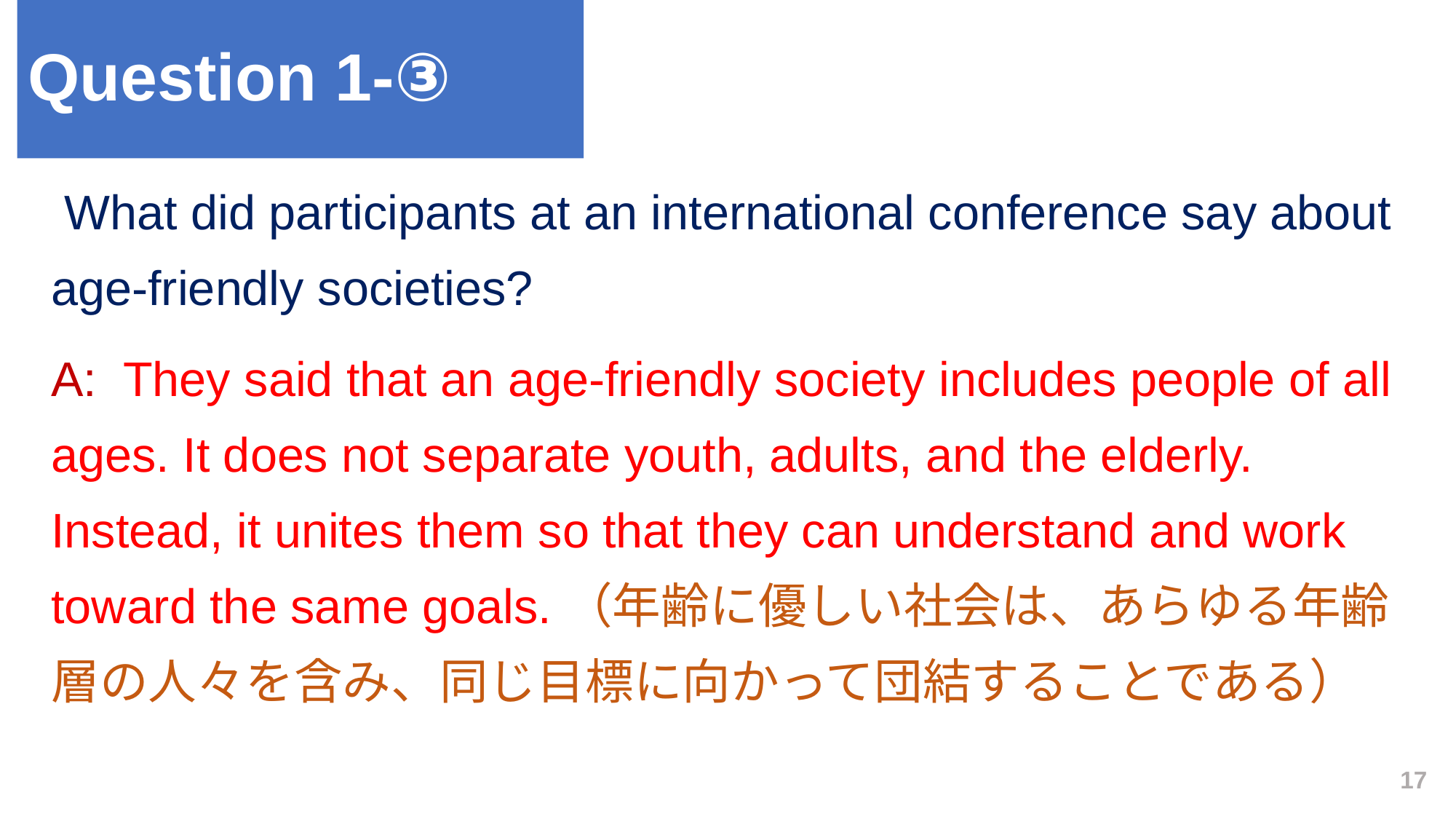

Question 1-③
 What did participants at an international conference say about age-friendly societies?
A:  They said that an age-friendly society includes people of all ages. It does not separate youth, adults, and the elderly. Instead, it unites them so that they can understand and work toward the same goals.（年齢に優しい社会は、あらゆる年齢層の人々を含み、同じ目標に向かって団結することである）